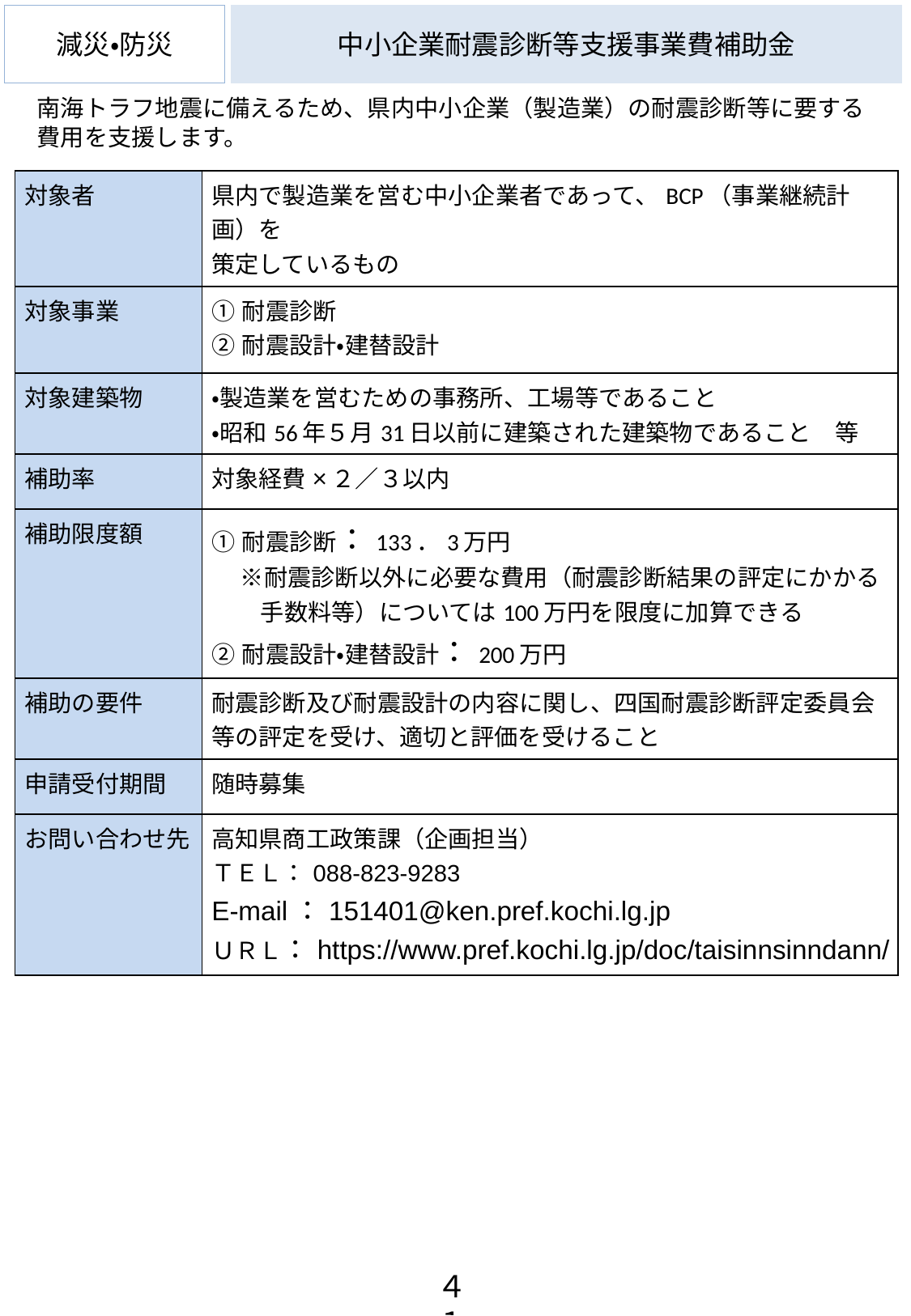

減災・防災
# 中小企業耐震診断等支援事業費補助金
南海トラフ地震に備えるため、県内中小企業（製造業）の耐震診断等に要する費用を支援します。
| 対象者 | 県内で製造業を営む中小企業者であって、BCP（事業継続計画）を 策定しているもの |
| --- | --- |
| 対象事業 | ①耐震診断 ②耐震設計・建替設計 |
| 対象建築物 | ・製造業を営むための事務所、工場等であること ・昭和56年５月31日以前に建築された建築物であること　等 |
| 補助率 | 対象経費×２／３以内 |
| 補助限度額 | ①耐震診断：133．3万円 　 ※耐震診断以外に必要な費用（耐震診断結果の評定にかかる 手数料等）については100万円を限度に加算できる ②耐震設計・建替設計：200万円 |
| 補助の要件 | 耐震診断及び耐震設計の内容に関し、四国耐震診断評定委員会等の評定を受け、適切と評価を受けること |
| 申請受付期間 | 随時募集 |
| お問い合わせ先 | 高知県商工政策課（企画担当） ＴＥＬ：088-823-9283 E-mail：151401@ken.pref.kochi.lg.jp ＵＲＬ：https://www.pref.kochi.lg.jp/doc/taisinnsinndann/ |
４１